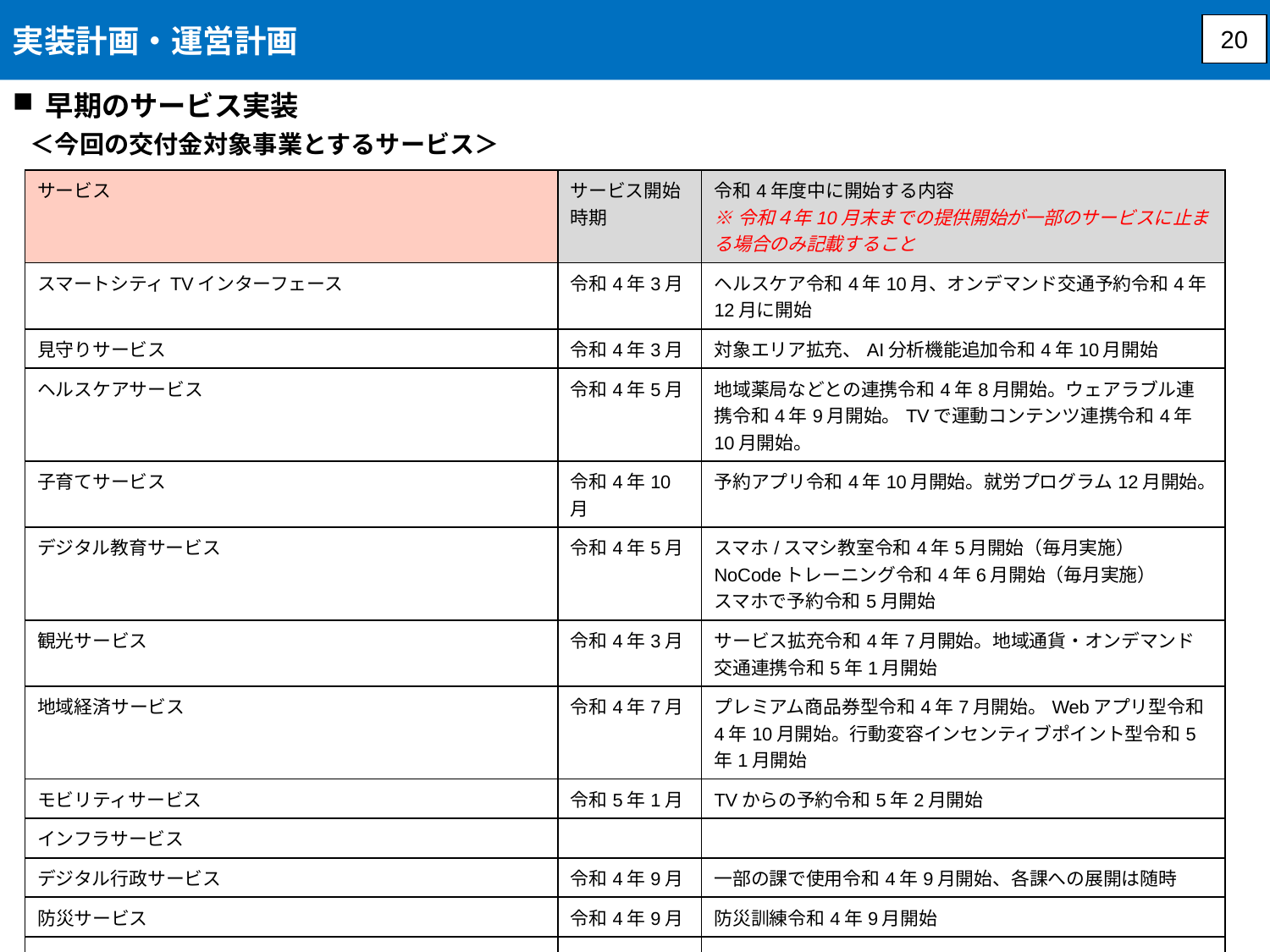

実装計画・運営計画
20
早期のサービス実装
＜今回の交付金対象事業とするサービス＞
| サービス | サービス開始時期 | 令和4年度中に開始する内容 ※令和４年10月末までの提供開始が一部のサービスに止まる場合のみ記載すること |
| --- | --- | --- |
| スマートシティTVインターフェース | 令和4年3月 | ヘルスケア令和4年10月、オンデマンド交通予約令和4年12月に開始 |
| 見守りサービス | 令和4年3月 | 対象エリア拡充、AI分析機能追加令和4年10月開始 |
| ヘルスケアサービス | 令和4年5月 | 地域薬局などとの連携令和4年8月開始。ウェアラブル連携令和4年9月開始。TVで運動コンテンツ連携令和4年10月開始。 |
| 子育てサービス | 令和4年10月 | 予約アプリ令和4年10月開始。就労プログラム12月開始。 |
| デジタル教育サービス | 令和4年5月 | スマホ/スマシ教室令和4年5月開始（毎月実施） NoCodeトレーニング令和4年6月開始（毎月実施） スマホで予約令和5月開始 |
| 観光サービス | 令和4年3月 | サービス拡充令和4年7月開始。地域通貨・オンデマンド交通連携令和5年1月開始 |
| 地域経済サービス | 令和4年7月 | プレミアム商品券型令和4年7月開始。Webアプリ型令和4年10月開始。行動変容インセンティブポイント型令和5年1月開始 |
| モビリティサービス | 令和5年1月 | TVからの予約令和5年2月開始 |
| インフラサービス |  |  |
| デジタル行政サービス | 令和4年9月 | 一部の課で使用令和4年9月開始、各課への展開は随時 |
| 防災サービス | 令和4年9月 | 防災訓練令和4年9月開始 |
|  |  |  |
|  |  |  |